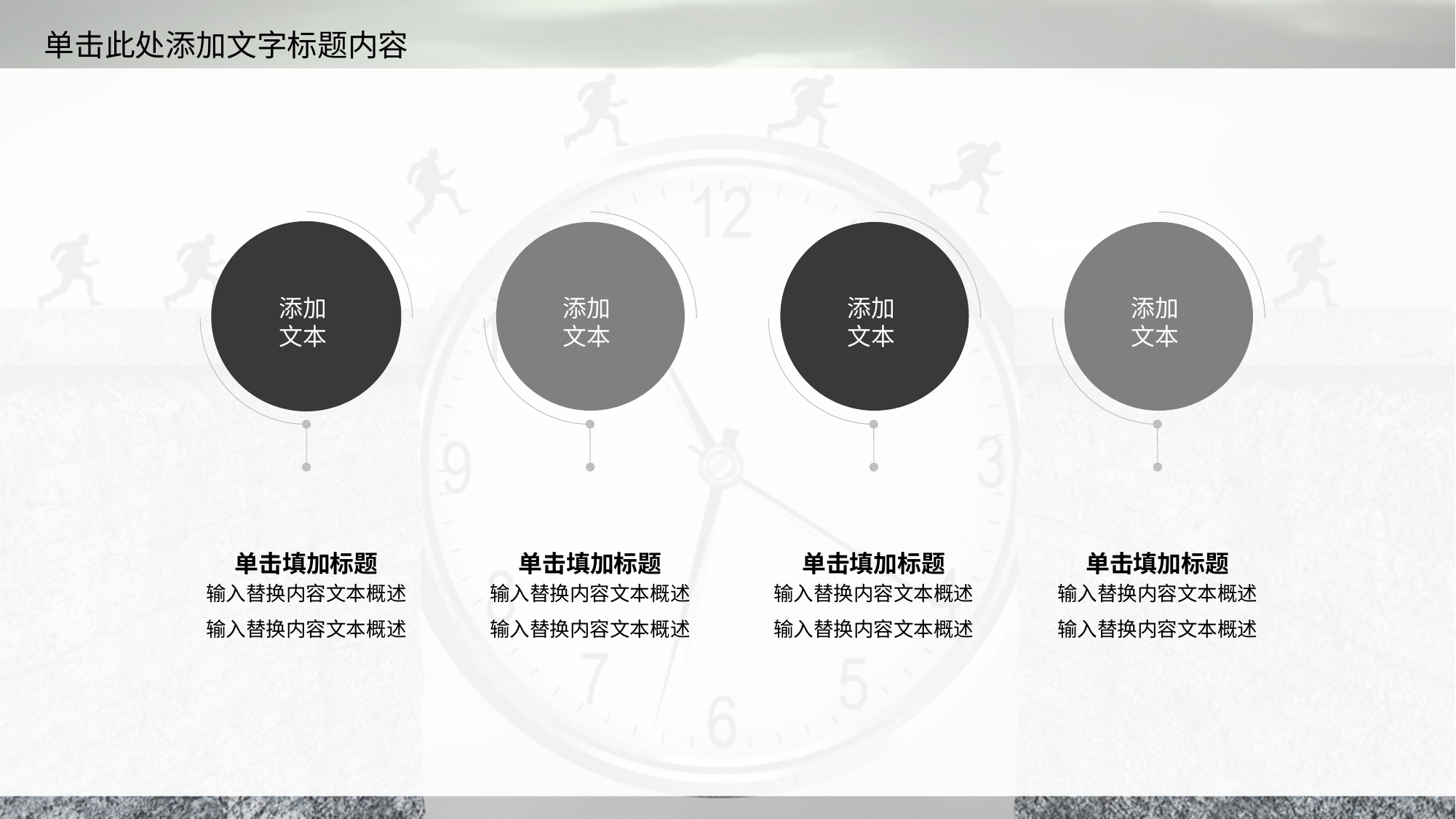

添加
文本
添加
文本
添加
文本
添加
文本
单击填加标题
单击填加标题
单击填加标题
单击填加标题
输入替换内容文本概述
输入替换内容文本概述
输入替换内容文本概述
输入替换内容文本概述
输入替换内容文本概述
输入替换内容文本概述
输入替换内容文本概述
输入替换内容文本概述